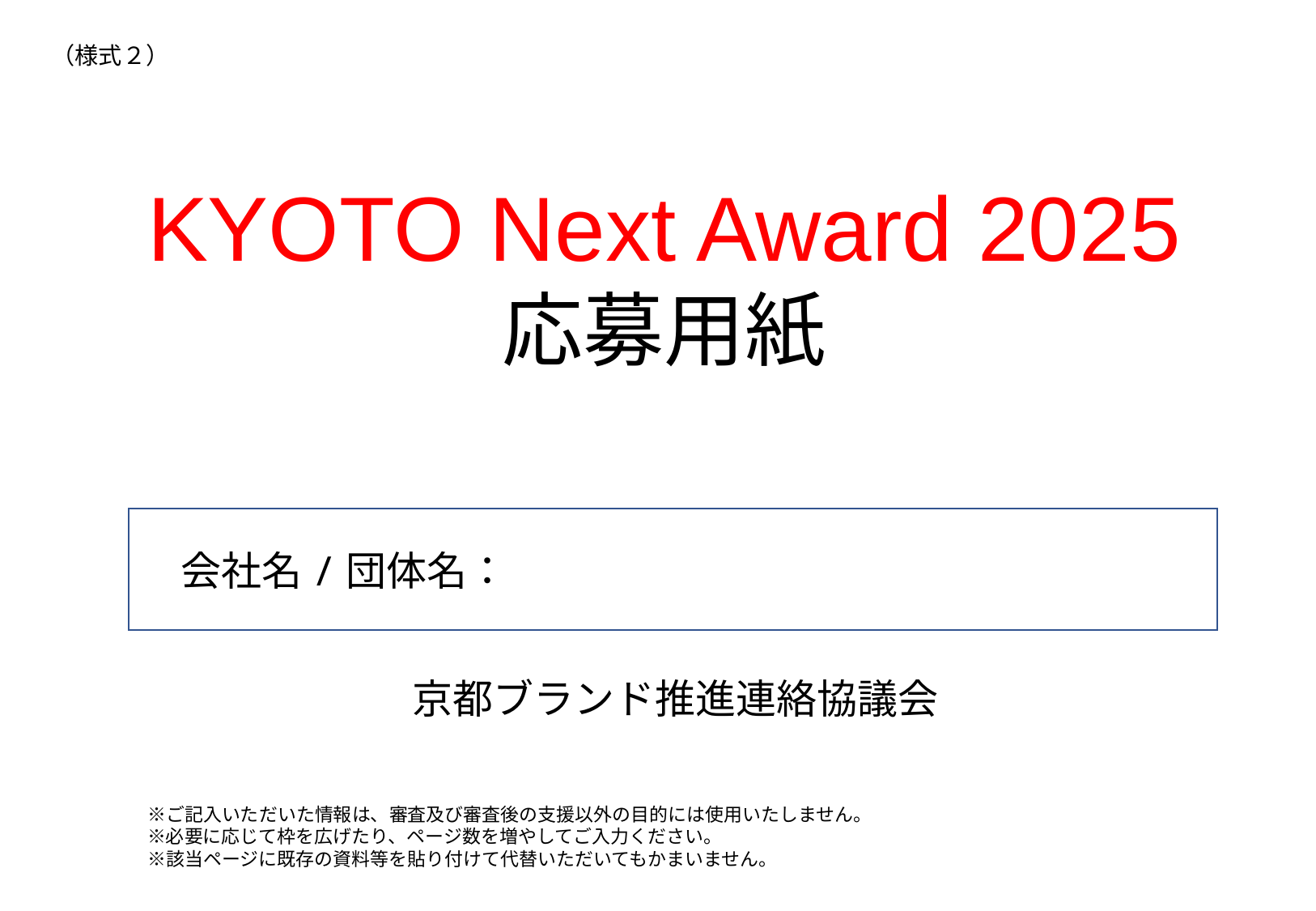

（様式２）
KYOTO Next Award 2025
応募用紙
　会社名/団体名：
京都ブランド推進連絡協議会
　※ご記入いただいた情報は、審査及び審査後の支援以外の目的には使用いたしません。
　※必要に応じて枠を広げたり、ページ数を増やしてご入力ください。
　※該当ページに既存の資料等を貼り付けて代替いただいてもかまいません。